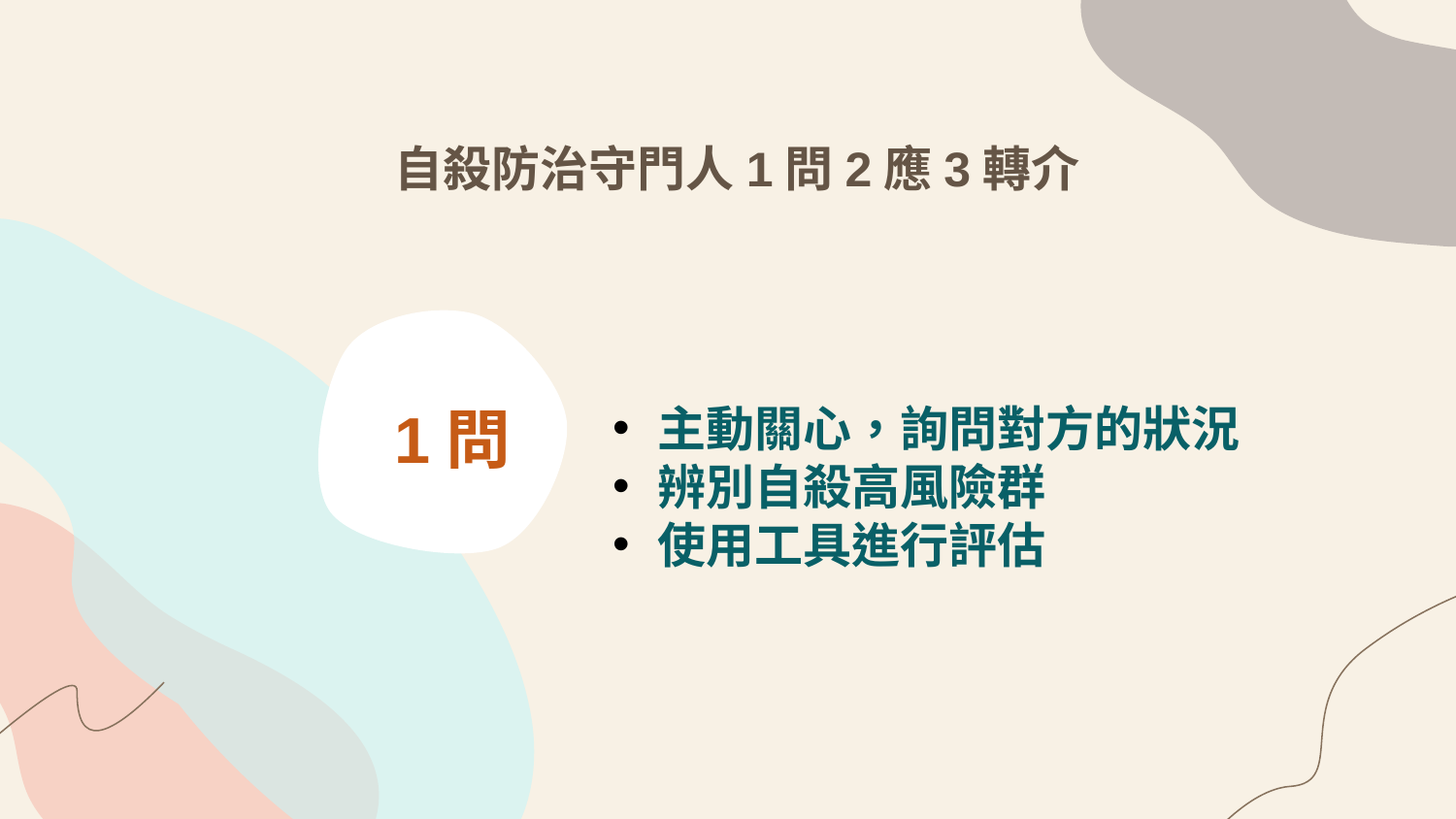

# 自殺防治守門人1問2應3轉介

1問
主動關心，詢問對方的狀況
辨別自殺高風險群
使用工具進行評估